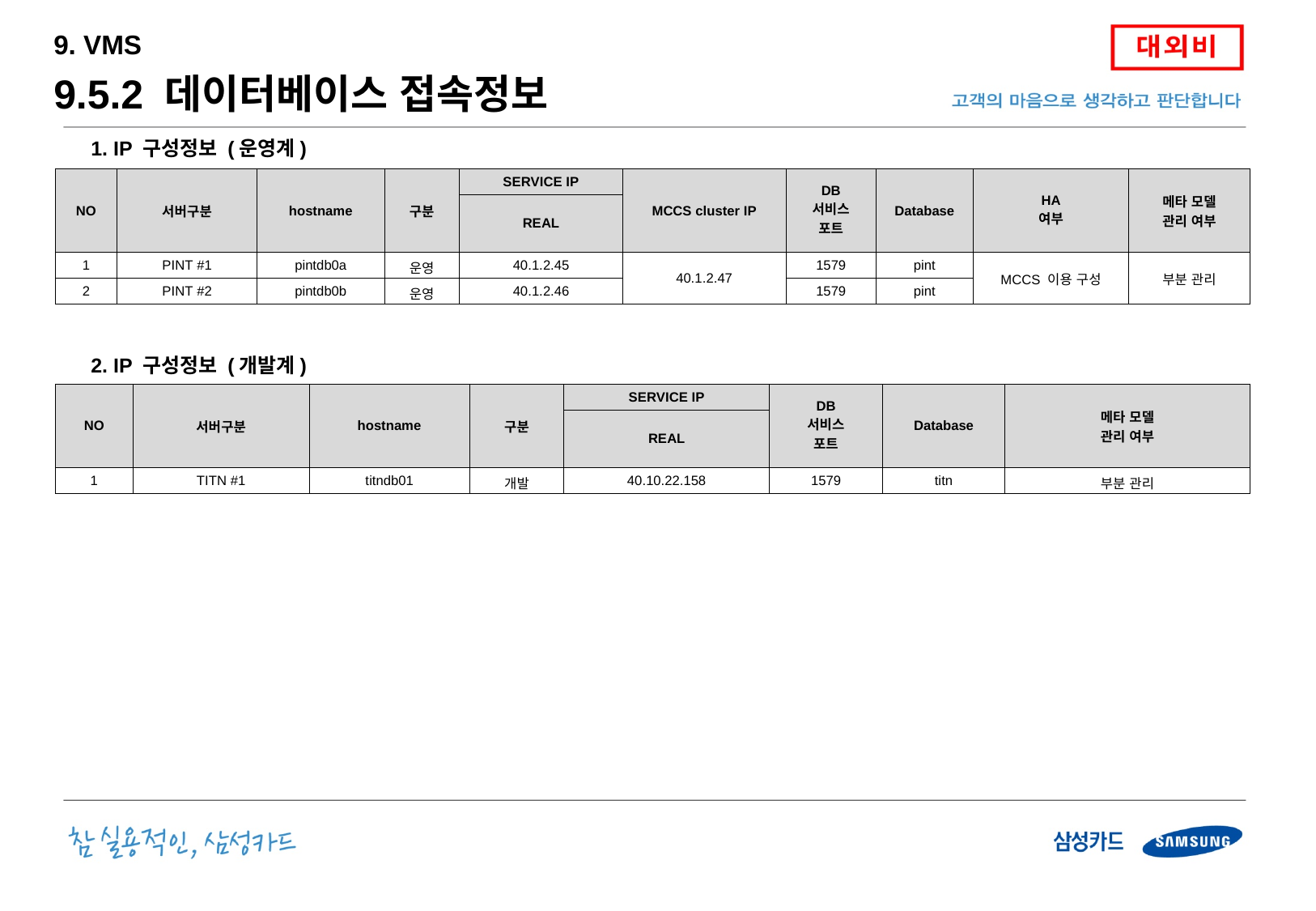

9. VMS
9.5.2 데이터베이스 접속정보
1. IP 구성정보 (운영계)
| NO | 서버구분 | hostname | 구분 | SERVICE IP | MCCS cluster IP | DB 서비스 포트 | Database | HA 여부 | 메타 모델 관리 여부 |
| --- | --- | --- | --- | --- | --- | --- | --- | --- | --- |
|  |  |  |  | REAL |  |  |  |  |  |
| 1 | PINT #1 | pintdb0a | 운영 | 40.1.2.45 | 40.1.2.47 | 1579 | pint | MCCS 이용 구성 | 부분 관리 |
| 2 | PINT #2 | pintdb0b | 운영 | 40.1.2.46 |  | 1579 | pint |  |  |
2. IP 구성정보 (개발계)
| NO | 서버구분 | hostname | 구분 | SERVICE IP | DB 서비스 포트 | Database | 메타 모델 관리 여부 |
| --- | --- | --- | --- | --- | --- | --- | --- |
|  |  |  |  | REAL |  |  |  |
| 1 | TITN #1 | titndb01 | 개발 | 40.10.22.158 | 1579 | titn | 부분 관리 |